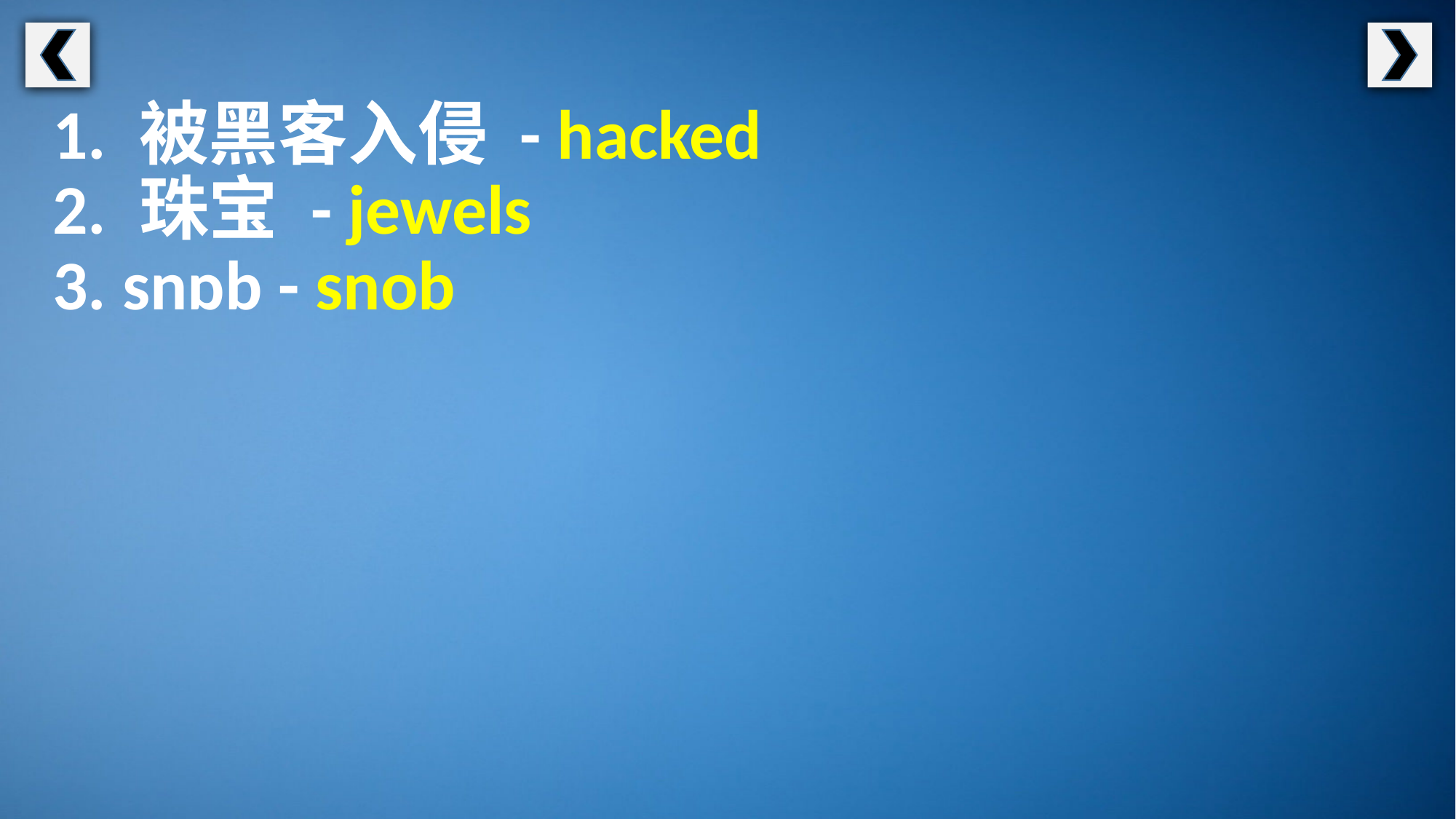

1. 被黑客入侵 - hacked
2. 珠宝 - jewels
3. snɒb - snob